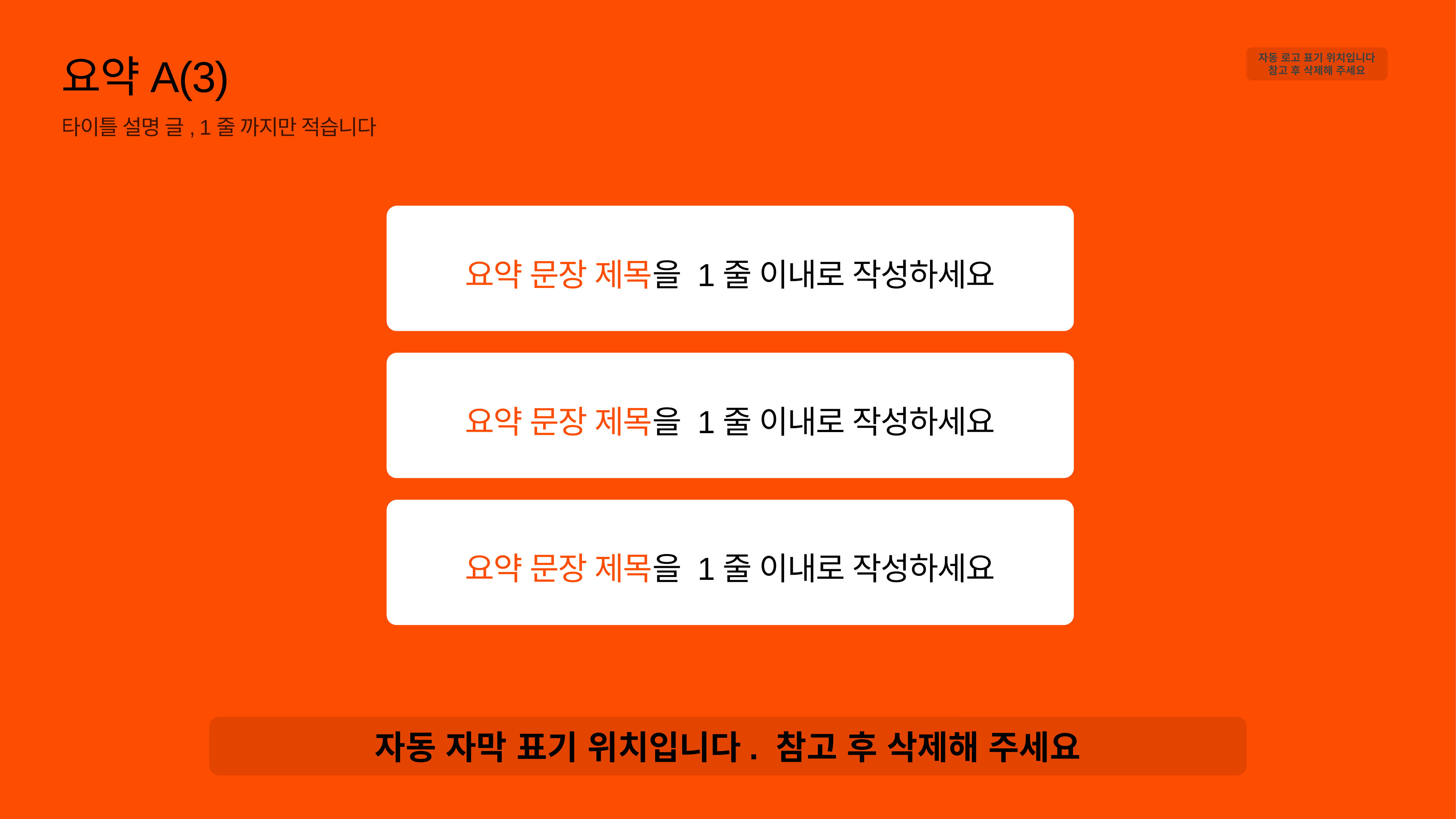

자동 로고 표기 위치입니다
참고 후 삭제해 주세요
요약A(3)

타이틀 설명 글, 1줄 까지만 적습니다

요약 문장 제목을 1줄 이내로 작성하세요

요약 문장 제목을 1줄 이내로 작성하세요

요약 문장 제목을 1줄 이내로 작성하세요
자동 자막 표기 위치입니다. 참고 후 삭제해 주세요